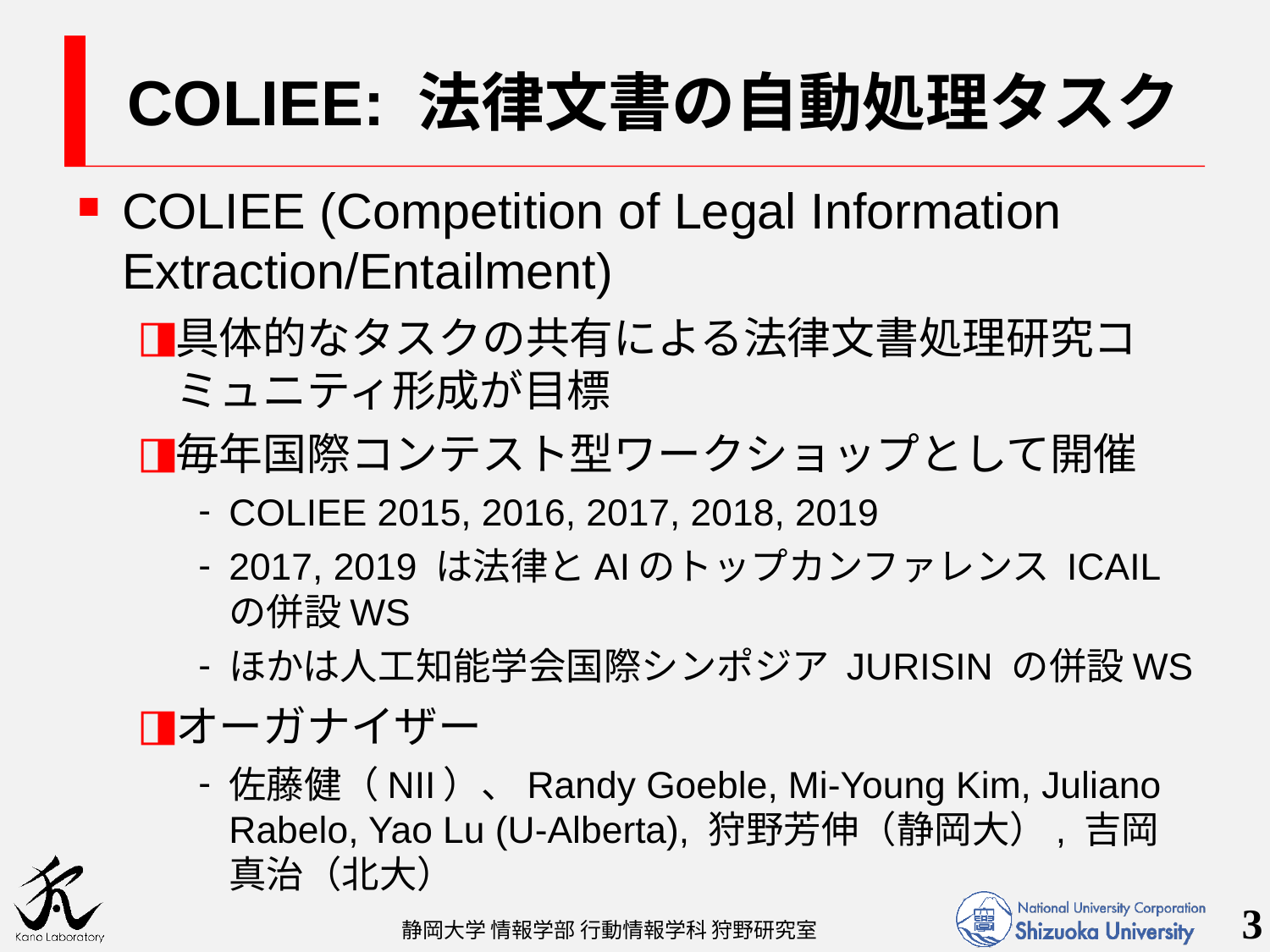

# COLIEE: 法律文書の自動処理タスク
COLIEE (Competition of Legal Information Extraction/Entailment)
具体的なタスクの共有による法律文書処理研究コミュニティ形成が目標
毎年国際コンテスト型ワークショップとして開催
COLIEE 2015, 2016, 2017, 2018, 2019
2017, 2019 は法律とAIのトップカンファレンス ICAILの併設WS
ほかは人工知能学会国際シンポジア JURISIN の併設WS
オーガナイザー
佐藤健（NII）、Randy Goeble, Mi-Young Kim, Juliano Rabelo, Yao Lu (U-Alberta), 狩野芳伸（静岡大）, 吉岡真治（北大）
3